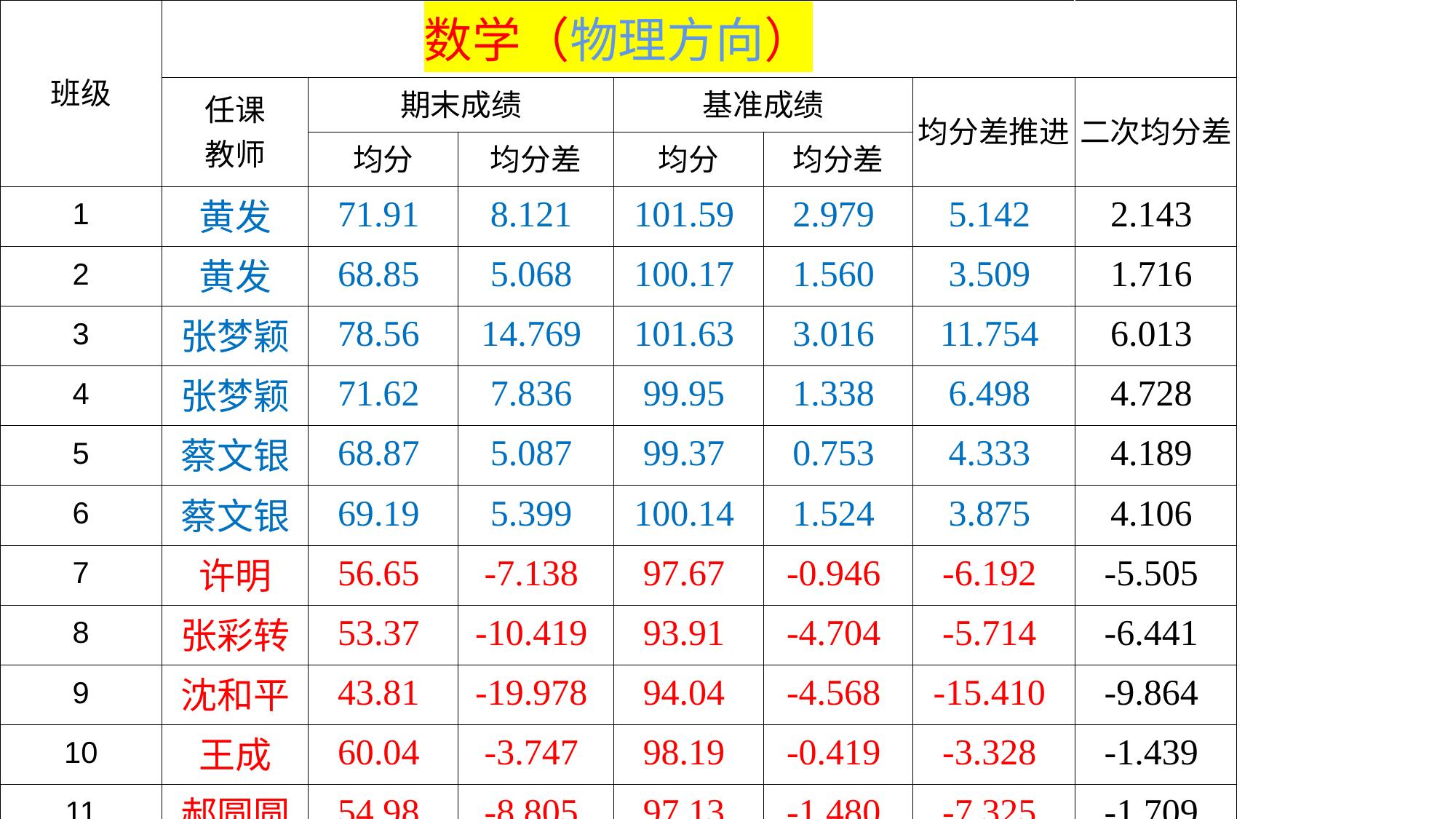

| 班级 | 数学（物理方向） |  |  |  |  |  |  |
| --- | --- | --- | --- | --- | --- | --- | --- |
|  | 任课 教师 | 期末成绩 |  | 基准成绩 |  | 均分差推进 | 二次均分差 |
|  |  | 均分 | 均分差 | 均分 | 均分差 |  |  |
| 1 | 黄发 | 71.91 | 8.121 | 101.59 | 2.979 | 5.142 | 2.143 |
| 2 | 黄发 | 68.85 | 5.068 | 100.17 | 1.560 | 3.509 | 1.716 |
| 3 | 张梦颖 | 78.56 | 14.769 | 101.63 | 3.016 | 11.754 | 6.013 |
| 4 | 张梦颖 | 71.62 | 7.836 | 99.95 | 1.338 | 6.498 | 4.728 |
| 5 | 蔡文银 | 68.87 | 5.087 | 99.37 | 0.753 | 4.333 | 4.189 |
| 6 | 蔡文银 | 69.19 | 5.399 | 100.14 | 1.524 | 3.875 | 4.106 |
| 7 | 许明 | 56.65 | -7.138 | 97.67 | -0.946 | -6.192 | -5.505 |
| 8 | 张彩转 | 53.37 | -10.419 | 93.91 | -4.704 | -5.714 | -6.441 |
| 9 | 沈和平 | 43.81 | -19.978 | 94.04 | -4.568 | -15.410 | -9.864 |
| 10 | 王成 | 60.04 | -3.747 | 98.19 | -0.419 | -3.328 | -1.439 |
| 11 | 郝圆圆 | 54.98 | -8.805 | 97.13 | -1.480 | -7.325 | -1.709 |
| 理科 |  | 63.79 |  | 98.61 |  |  |  |